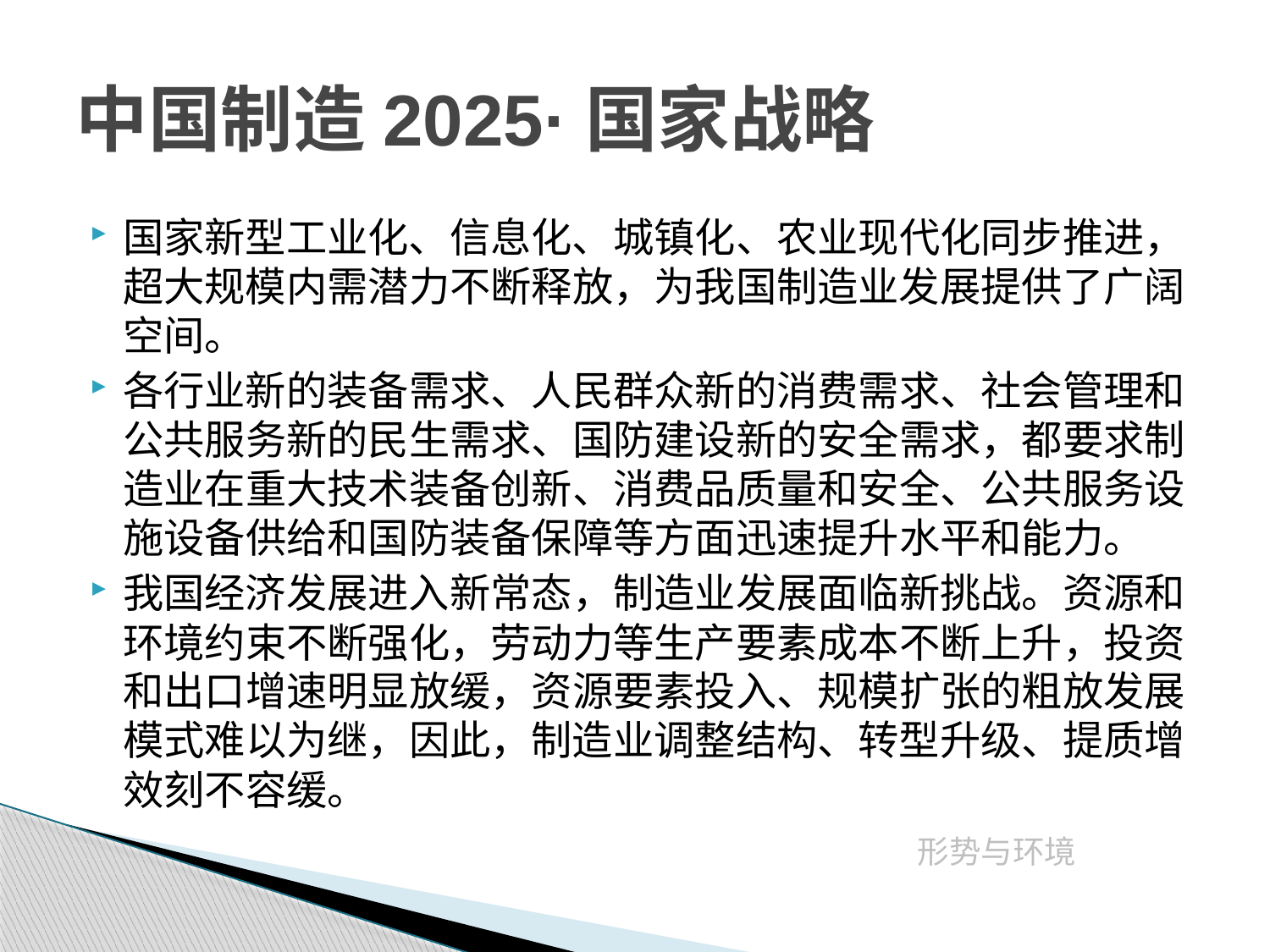

# 中国制造2025·国家战略
国家新型工业化、信息化、城镇化、农业现代化同步推进，超大规模内需潜力不断释放，为我国制造业发展提供了广阔空间。
各行业新的装备需求、人民群众新的消费需求、社会管理和公共服务新的民生需求、国防建设新的安全需求，都要求制造业在重大技术装备创新、消费品质量和安全、公共服务设施设备供给和国防装备保障等方面迅速提升水平和能力。
我国经济发展进入新常态，制造业发展面临新挑战。资源和环境约束不断强化，劳动力等生产要素成本不断上升，投资和出口增速明显放缓，资源要素投入、规模扩张的粗放发展模式难以为继，因此，制造业调整结构、转型升级、提质增效刻不容缓。

形势与环境